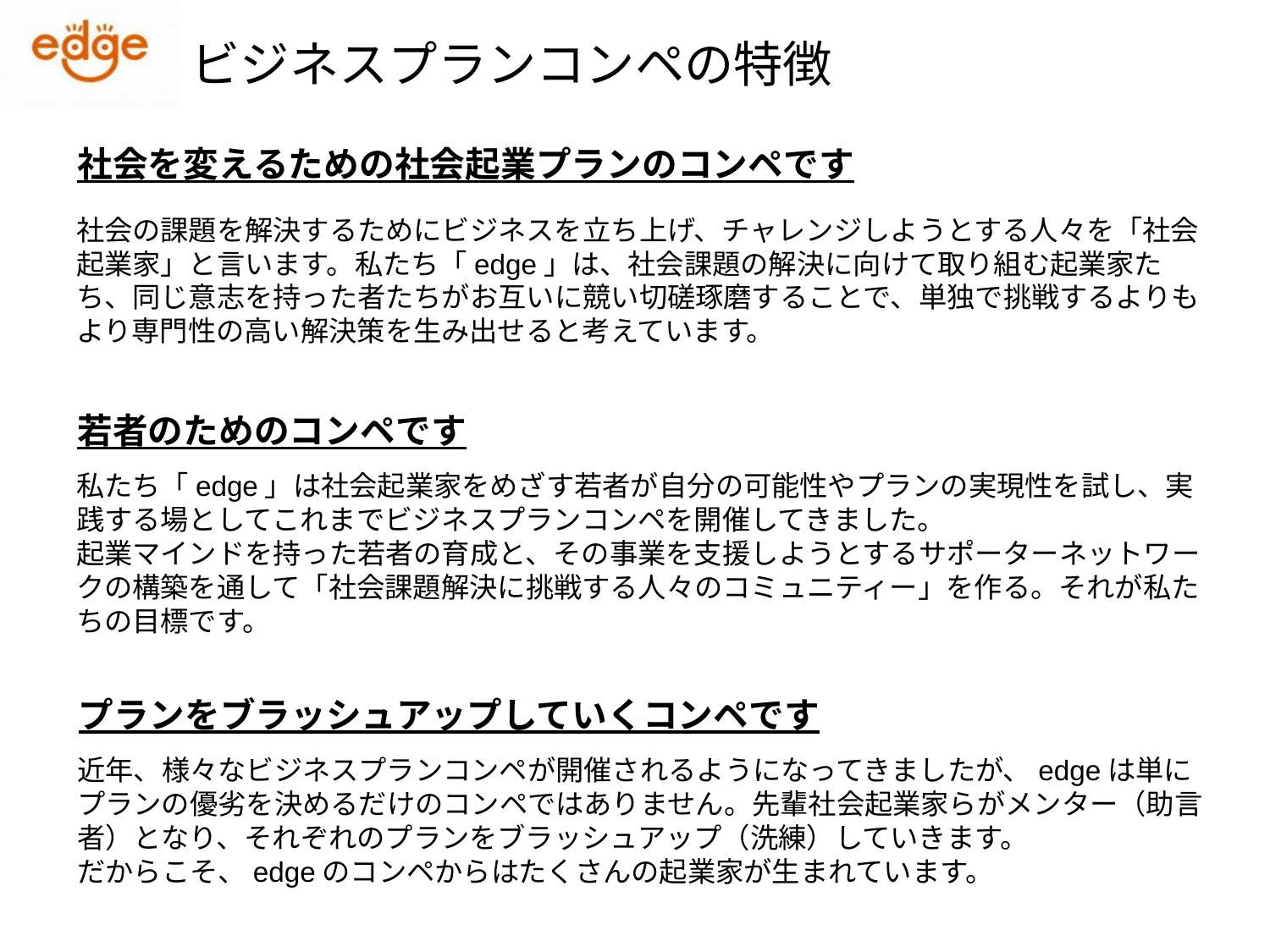

ビジネスプランコンペの特徴
社会を変えるための社会起業プランのコンペです
社会の課題を解決するためにビジネスを立ち上げ、チャレンジしようとする人々を「社会起業家」と言います。私たち「edge」は、社会課題の解決に向けて取り組む起業家たち、同じ意志を持った者たちがお互いに競い切磋琢磨することで、単独で挑戦するよりもより専門性の高い解決策を生み出せると考えています。
若者のためのコンペです
私たち「edge」は社会起業家をめざす若者が自分の可能性やプランの実現性を試し、実践する場としてこれまでビジネスプランコンペを開催してきました。
起業マインドを持った若者の育成と、その事業を支援しようとするサポーターネットワークの構築を通して「社会課題解決に挑戦する人々のコミュニティー」を作る。それが私たちの目標です。
プランをブラッシュアップしていくコンペです
近年、様々なビジネスプランコンペが開催されるようになってきましたが、edgeは単にプランの優劣を決めるだけのコンペではありません。先輩社会起業家らがメンター（助言者）となり、それぞれのプランをブラッシュアップ（洗練）していきます。
だからこそ、edgeのコンペからはたくさんの起業家が生まれています。